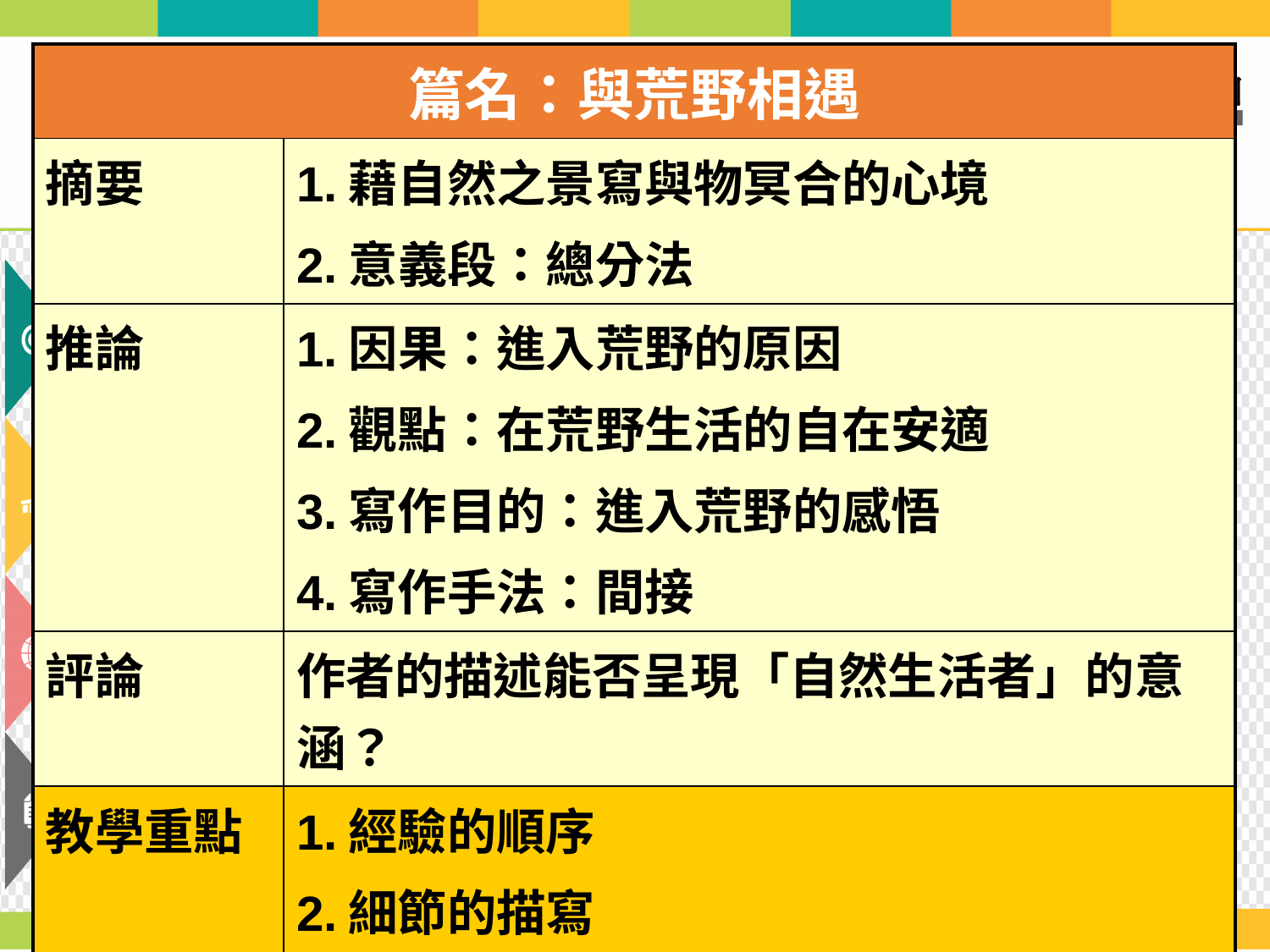

| 篇名：與荒野相遇 |  |
| --- | --- |
| 摘要 | 1.藉自然之景寫與物冥合的心境 2.意義段：總分法 |
| 推論 | 1.因果：進入荒野的原因 2.觀點：在荒野生活的自在安適 3.寫作目的：進入荒野的感悟 4.寫作手法：間接 |
| 評論 | 作者的描述能否呈現「自然生活者」的意涵？ |
| 教學重點 | 1.經驗的順序 2.細節的描寫 3.感情的抒發 |